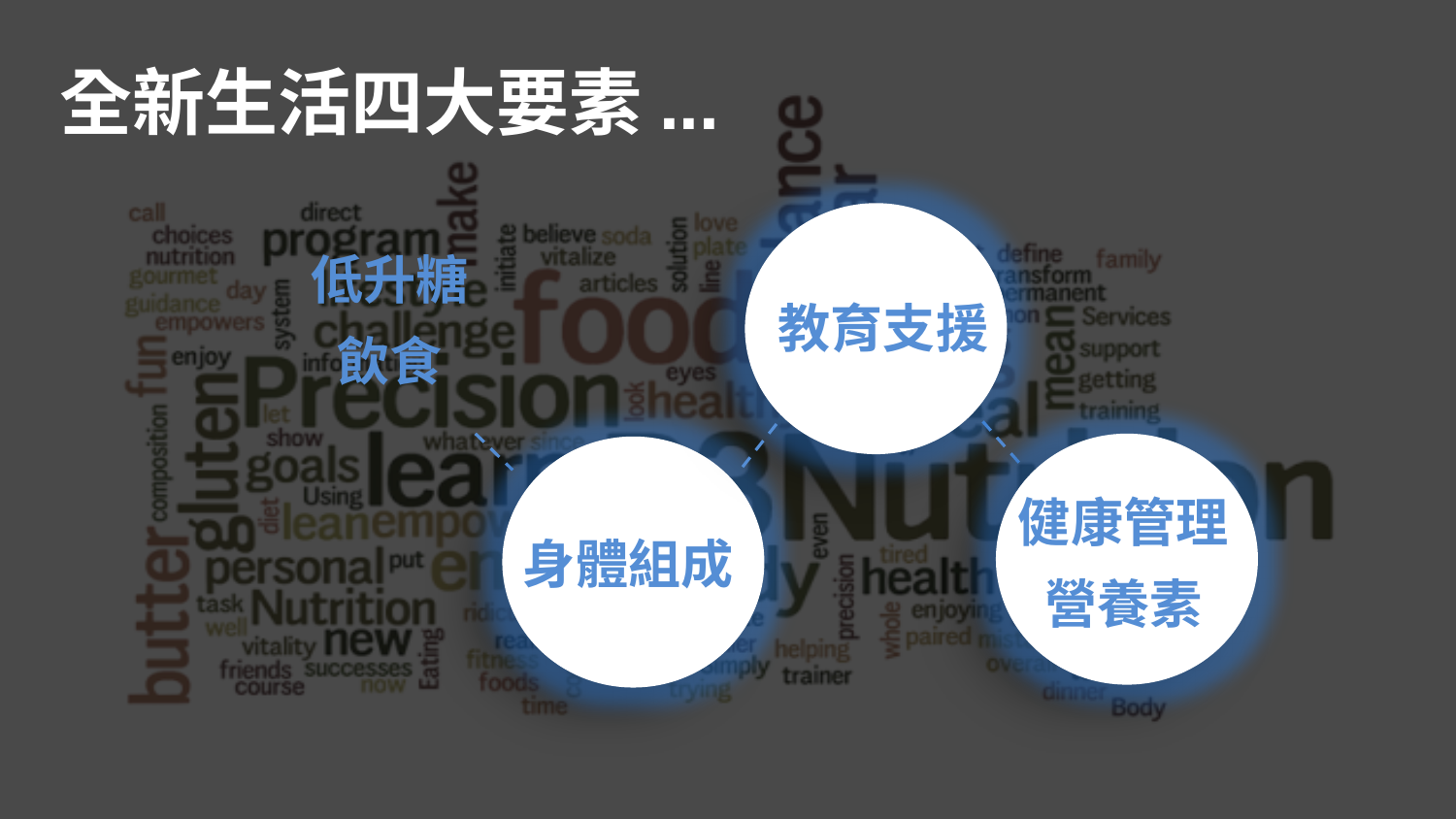

全新生活四大要素...

教育支援
低升糖
飲食

健康管理
營養素

身體組成